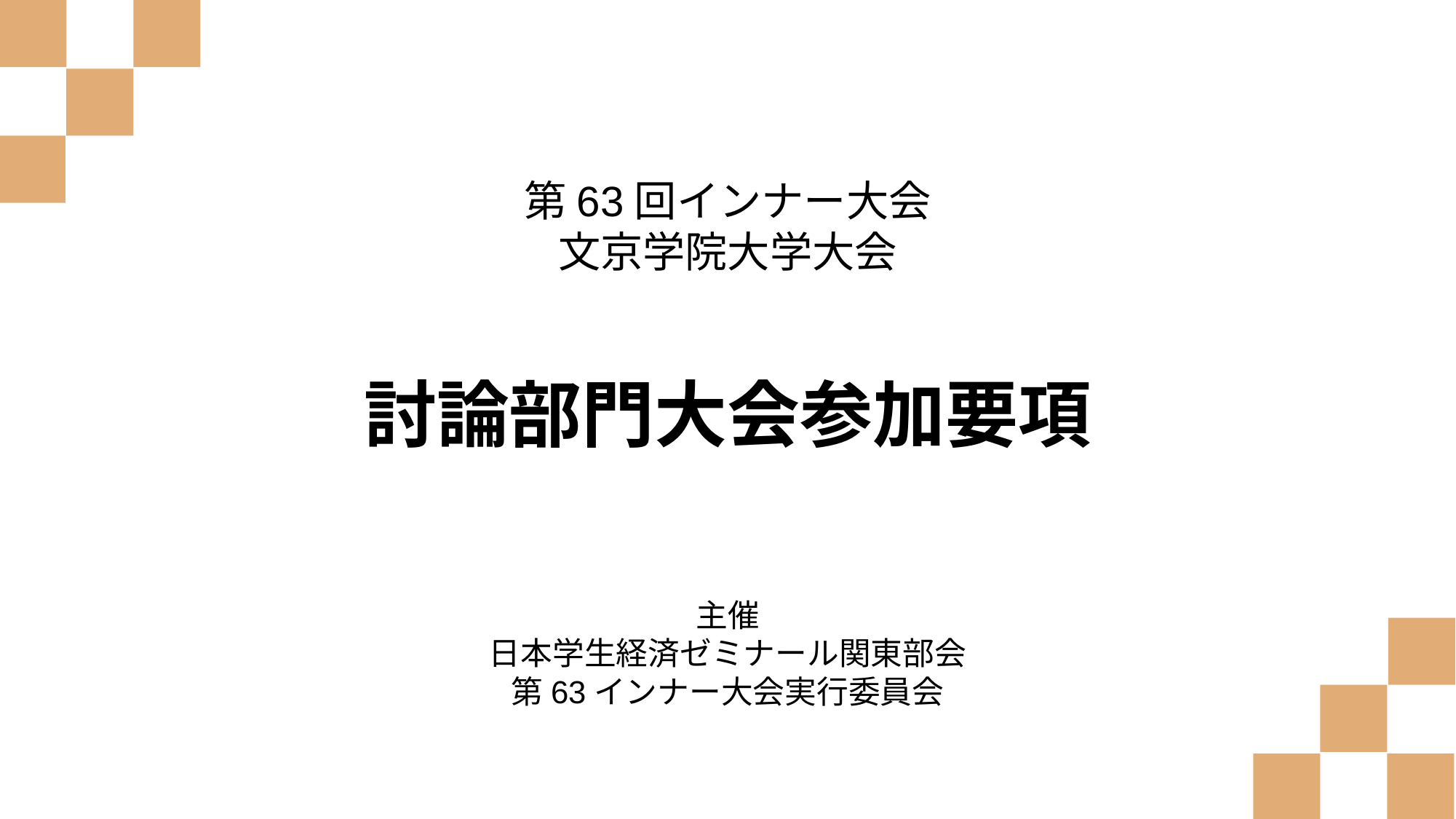

第63回インナー大会
文京学院大学大会
討論部門大会参加要項
主催
日本学生経済ゼミナール関東部会
第63インナー大会実行委員会
1